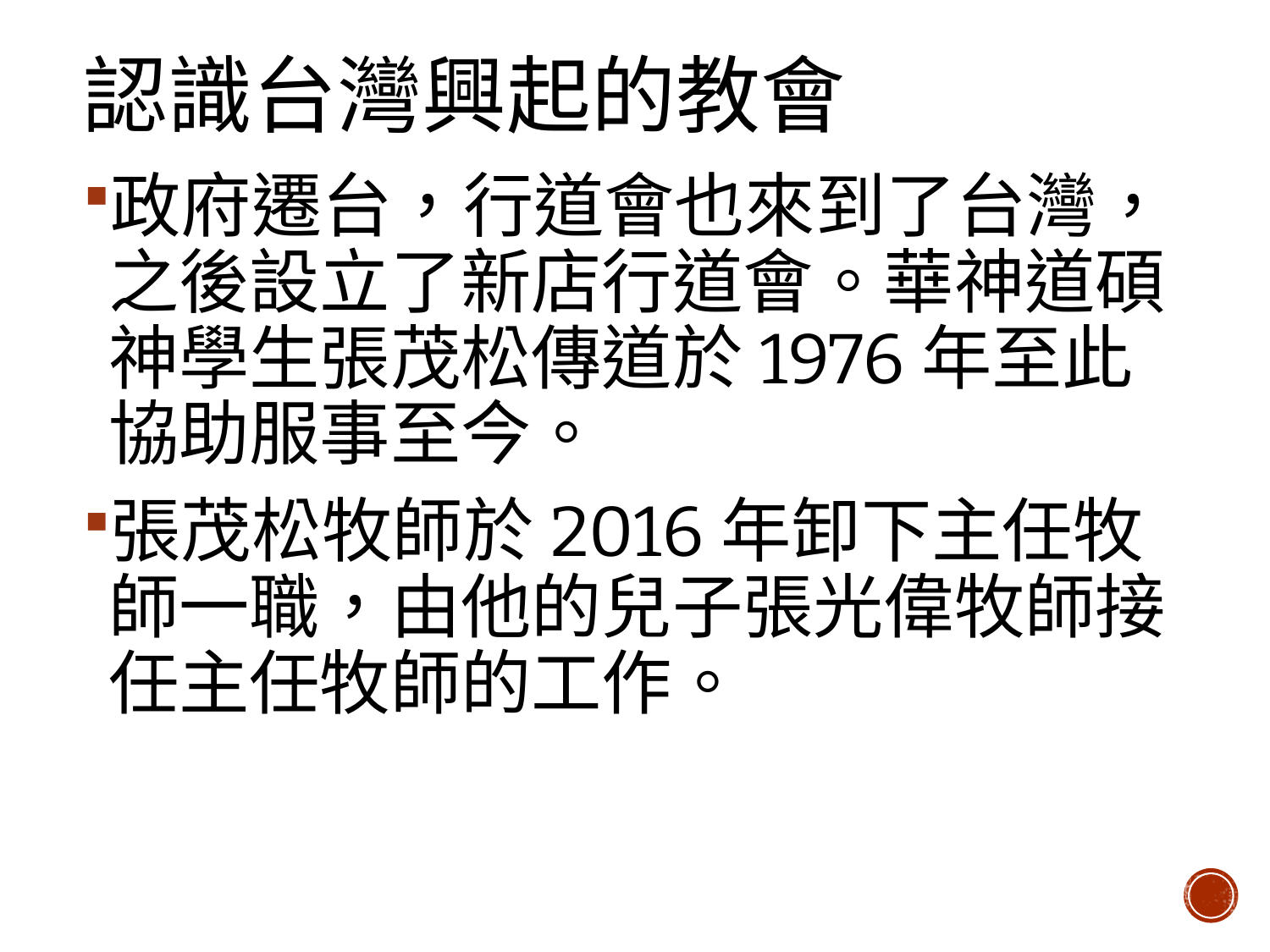

# 認識台灣興起的教會
政府遷台，行道會也來到了台灣，之後設立了新店行道會。華神道碩神學生張茂松傳道於1976年至此協助服事至今。
張茂松牧師於2016年卸下主任牧師一職，由他的兒子張光偉牧師接任主任牧師的工作。